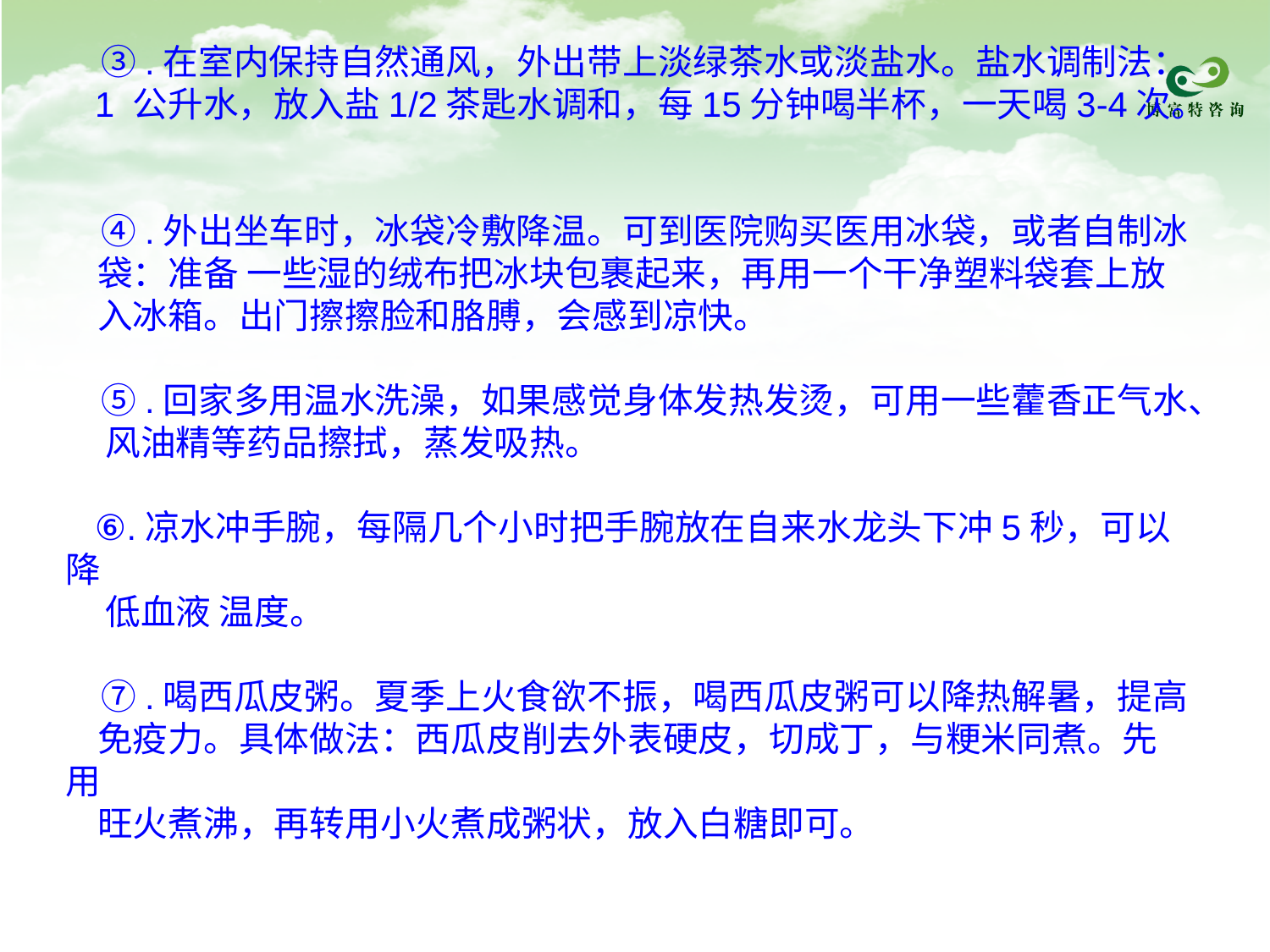

③.在室内保持自然通风，外出带上淡绿茶水或淡盐水。盐水调制法：
   1 公升水，放入盐1/2茶匙水调和，每15分钟喝半杯，一天喝3-4次。
　④.外出坐车时，冰袋冷敷降温。可到医院购买医用冰袋，或者自制冰
   袋：准备 一些湿的绒布把冰块包裹起来，再用一个干净塑料袋套上放
   入冰箱。出门擦擦脸和胳膊，会感到凉快。
　⑤.回家多用温水洗澡，如果感觉身体发热发烫，可用一些藿香正气水、
    风油精等药品擦拭，蒸发吸热。
   ⑥.凉水冲手腕，每隔几个小时把手腕放在自来水龙头下冲5秒，可以降
    低血液 温度。
　⑦.喝西瓜皮粥。夏季上火食欲不振，喝西瓜皮粥可以降热解暑，提高
   免疫力。具体做法：西瓜皮削去外表硬皮，切成丁，与粳米同煮。先用
   旺火煮沸，再转用小火煮成粥状，放入白糖即可。